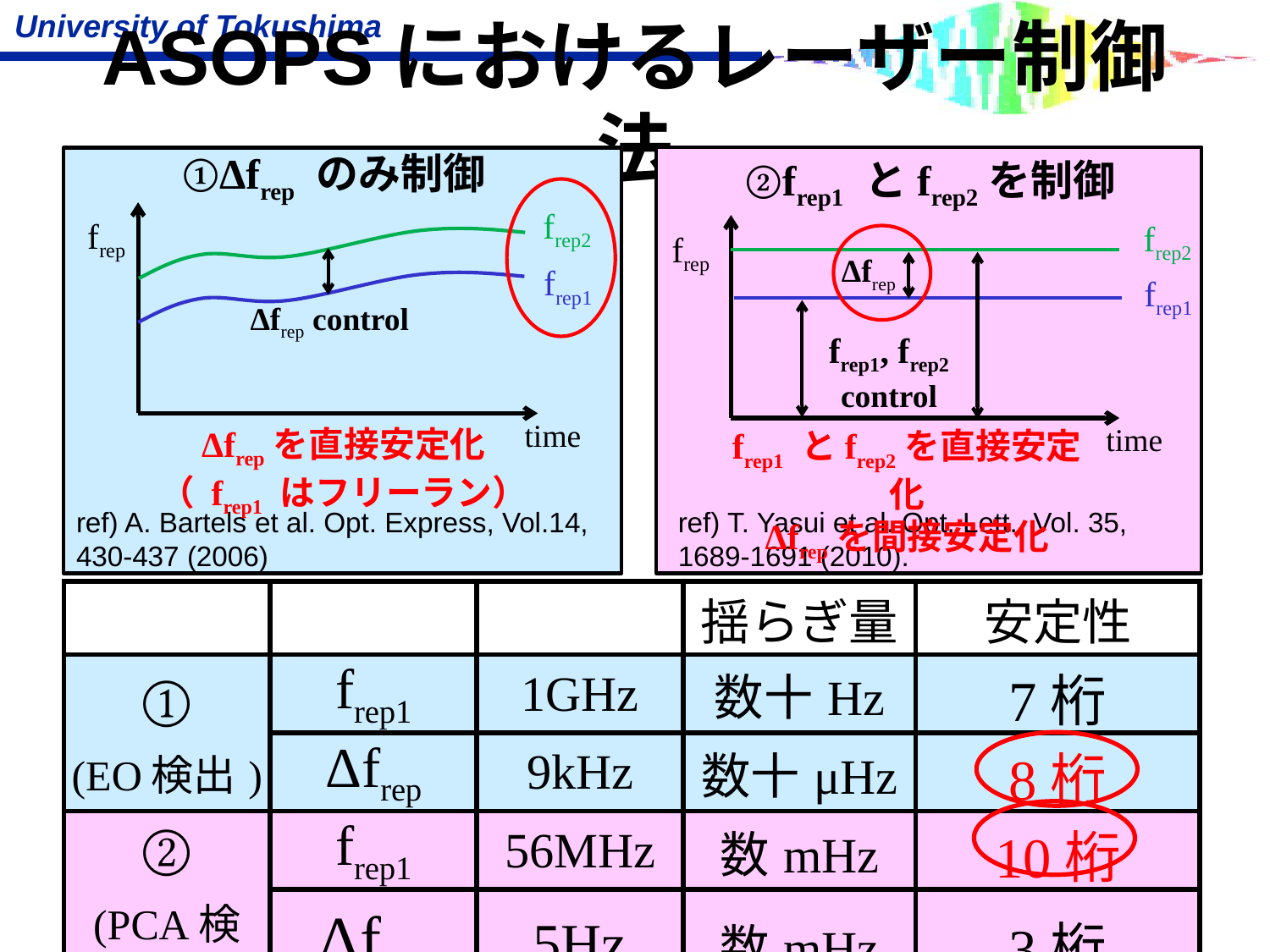

ASOPSにおけるレーザー制御法
①Δfrep のみ制御

frep2
frep

frep1

Δfrep control
time

②frep1 とfrep2を制御
frep2
frep

Δfrep
frep1
frep1, frep2
control
time
Δfrepを直接安定化
（ frep1 はフリーラン）
frep1 とfrep2を直接安定化
Δfrepを間接安定化
ref) A. Bartels et al. Opt. Express, Vol.14, 430-437 (2006)
ref) T. Yasui et al. Opt. Lett., Vol. 35, 1689-1691 (2010).
|  |  |  | 揺らぎ量 | 安定性 |
| --- | --- | --- | --- | --- |
| ① (EO検出) | frep1 | 1GHz | 数十Hz | 7桁 |
|  | Δfrep | 9kHz | 数十μHz | 8桁 |
| ② (PCA検出) | frep1 | 56MHz | 数mHz | 10桁 |
|  | Δfrep | 5Hz | 数mHz | 3桁 |